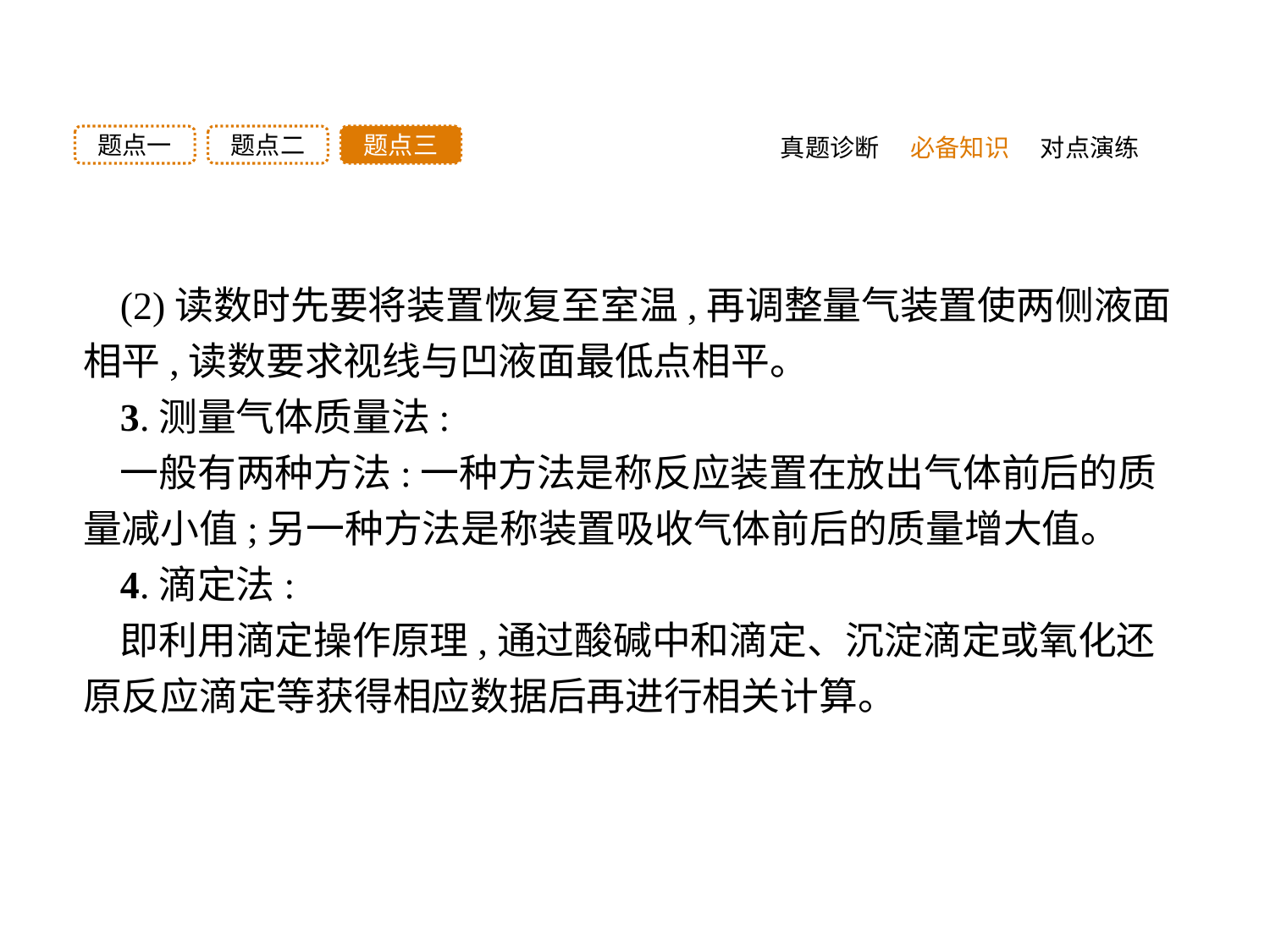

题点三
题点二
题点一
真题诊断
必备知识
对点演练
(2)读数时先要将装置恢复至室温,再调整量气装置使两侧液面相平,读数要求视线与凹液面最低点相平。
3.测量气体质量法:
一般有两种方法:一种方法是称反应装置在放出气体前后的质量减小值;另一种方法是称装置吸收气体前后的质量增大值。
4.滴定法:
即利用滴定操作原理,通过酸碱中和滴定、沉淀滴定或氧化还原反应滴定等获得相应数据后再进行相关计算。